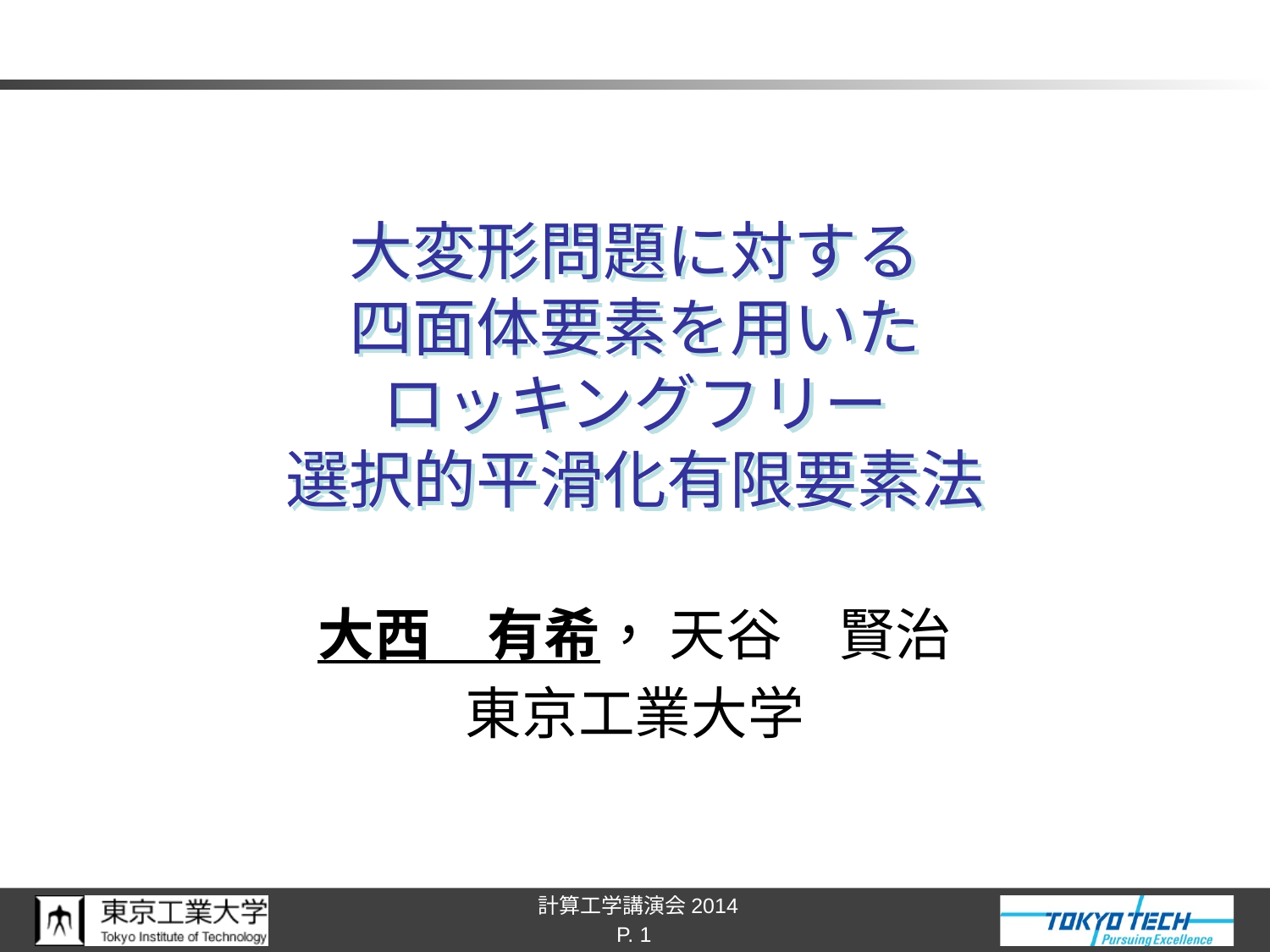

# 大変形問題に対する 四面体要素を用いた ロッキングフリー 選択的平滑化有限要素法
大西　有希， 天谷　賢治
東京工業大学

P. 1